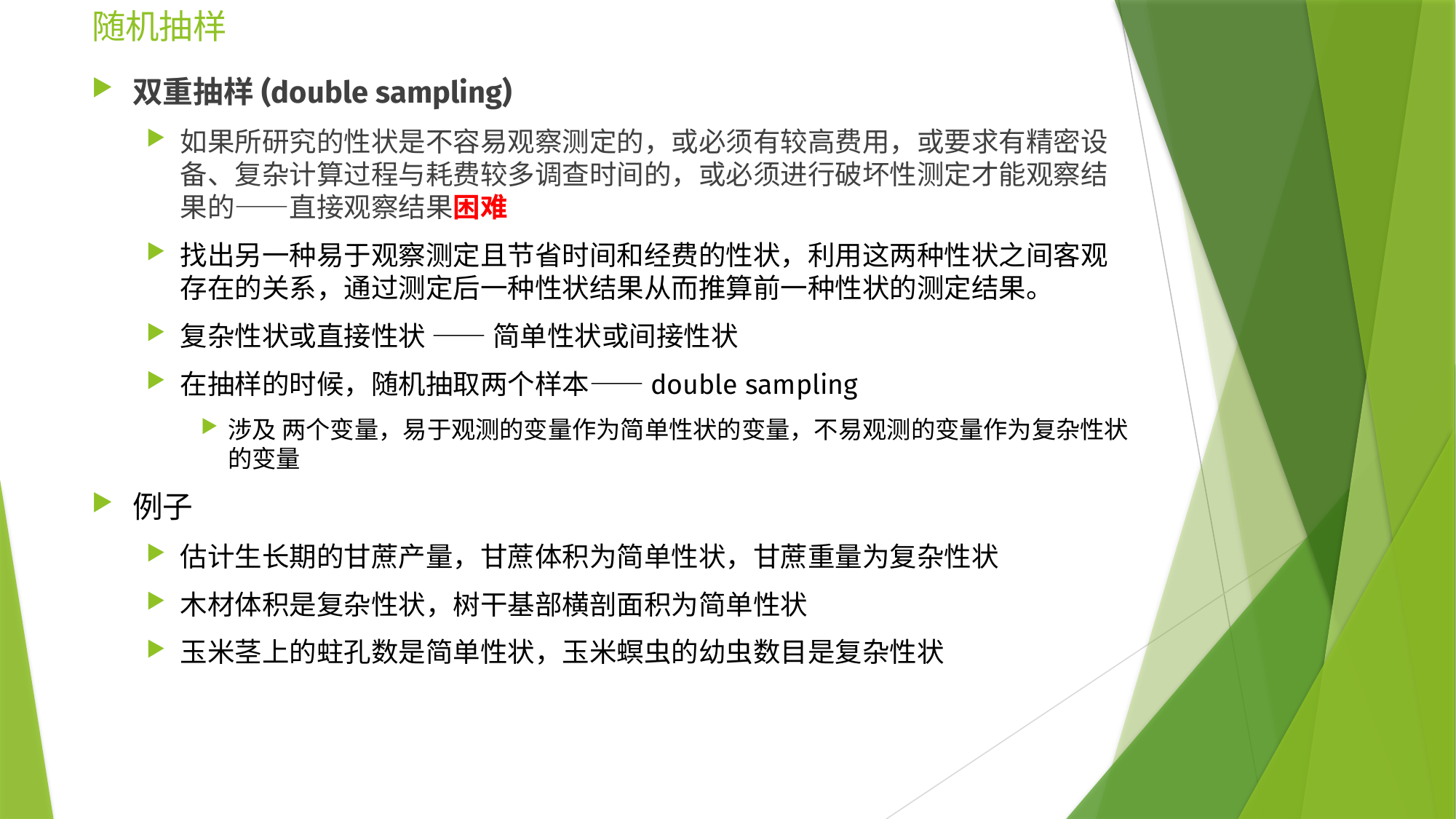

# 随机抽样
双重抽样(double sampling)
如果所研究的性状是不容易观察测定的，或必须有较高费用，或要求有精密设备、复杂计算过程与耗费较多调查时间的，或必须进行破坏性测定才能观察结果的——直接观察结果困难
找出另一种易于观察测定且节省时间和经费的性状，利用这两种性状之间客观存在的关系，通过测定后一种性状结果从而推算前一种性状的测定结果。
复杂性状或直接性状 —— 简单性状或间接性状
在抽样的时候，随机抽取两个样本——double sampling
涉及 两个变量，易于观测的变量作为简单性状的变量，不易观测的变量作为复杂性状的变量
例子
估计生长期的甘蔗产量，甘蔗体积为简单性状，甘蔗重量为复杂性状
木材体积是复杂性状，树干基部横剖面积为简单性状
玉米茎上的蛀孔数是简单性状，玉米螟虫的幼虫数目是复杂性状